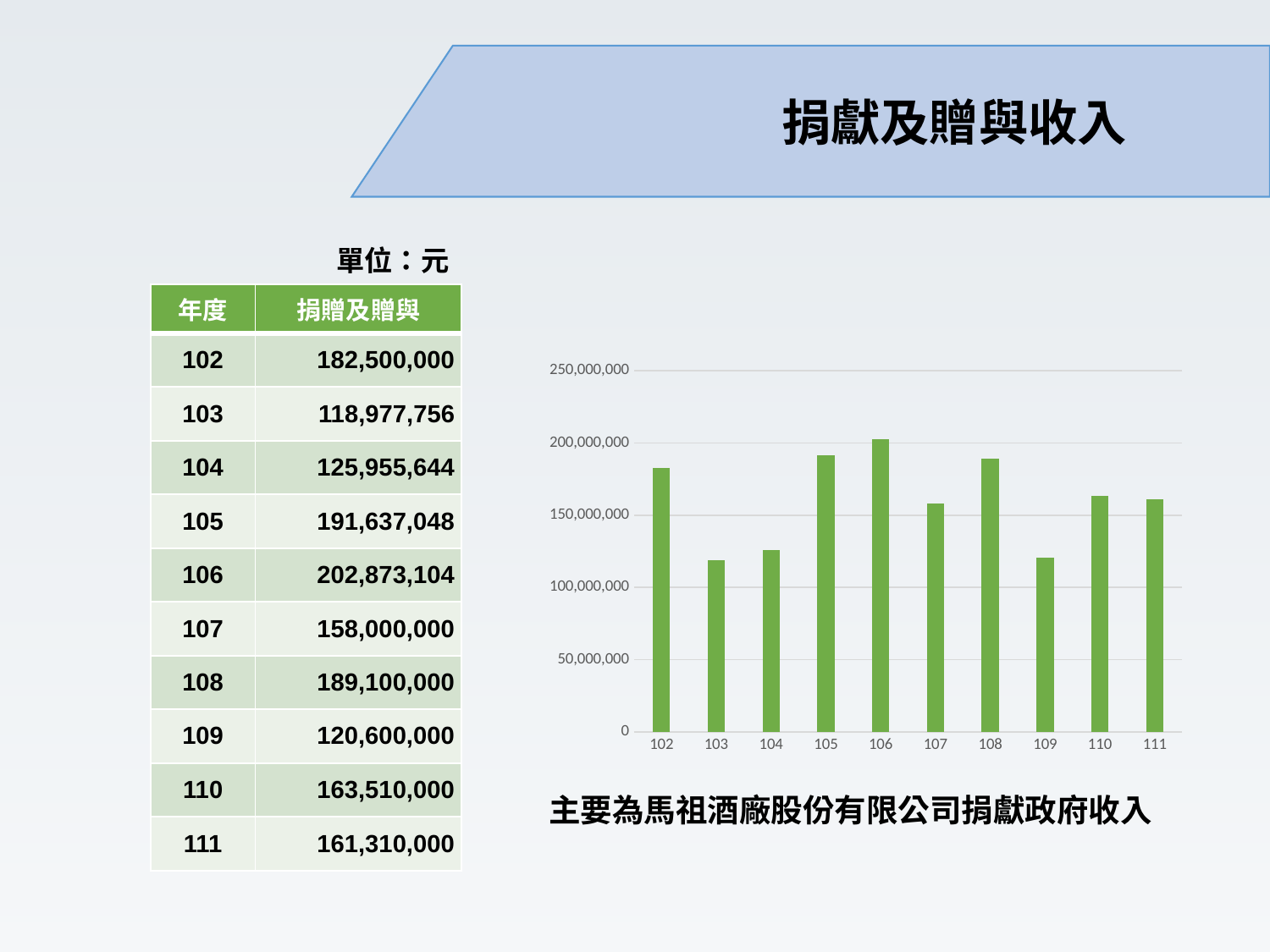

捐獻及贈與收入
| 單位：元 |
| --- |
| 年度 | 捐贈及贈與 |
| --- | --- |
| 102 | 182,500,000 |
| 103 | 118,977,756 |
| 104 | 125,955,644 |
| 105 | 191,637,048 |
| 106 | 202,873,104 |
| 107 | 158,000,000 |
| 108 | 189,100,000 |
| 109 | 120,600,000 |
| 110 | 163,510,000 |
| 111 | 161,310,000 |

### Chart

| Category | 捐贈及贈與 |
|---|---|
| 102 | 182500000.0 |
| 103 | 118977756.0 |
| 104 | 125955644.0 |
| 105 | 191637048.0 |
| 106 | 202873104.0 |
| 107 | 158000000.0 |
| 108 | 189100000.0 |
| 109 | 120600000.0 |
| 110 | 163510000.0 |
| 111 | 161310000.0 |
主要為馬祖酒廠股份有限公司捐獻政府收入